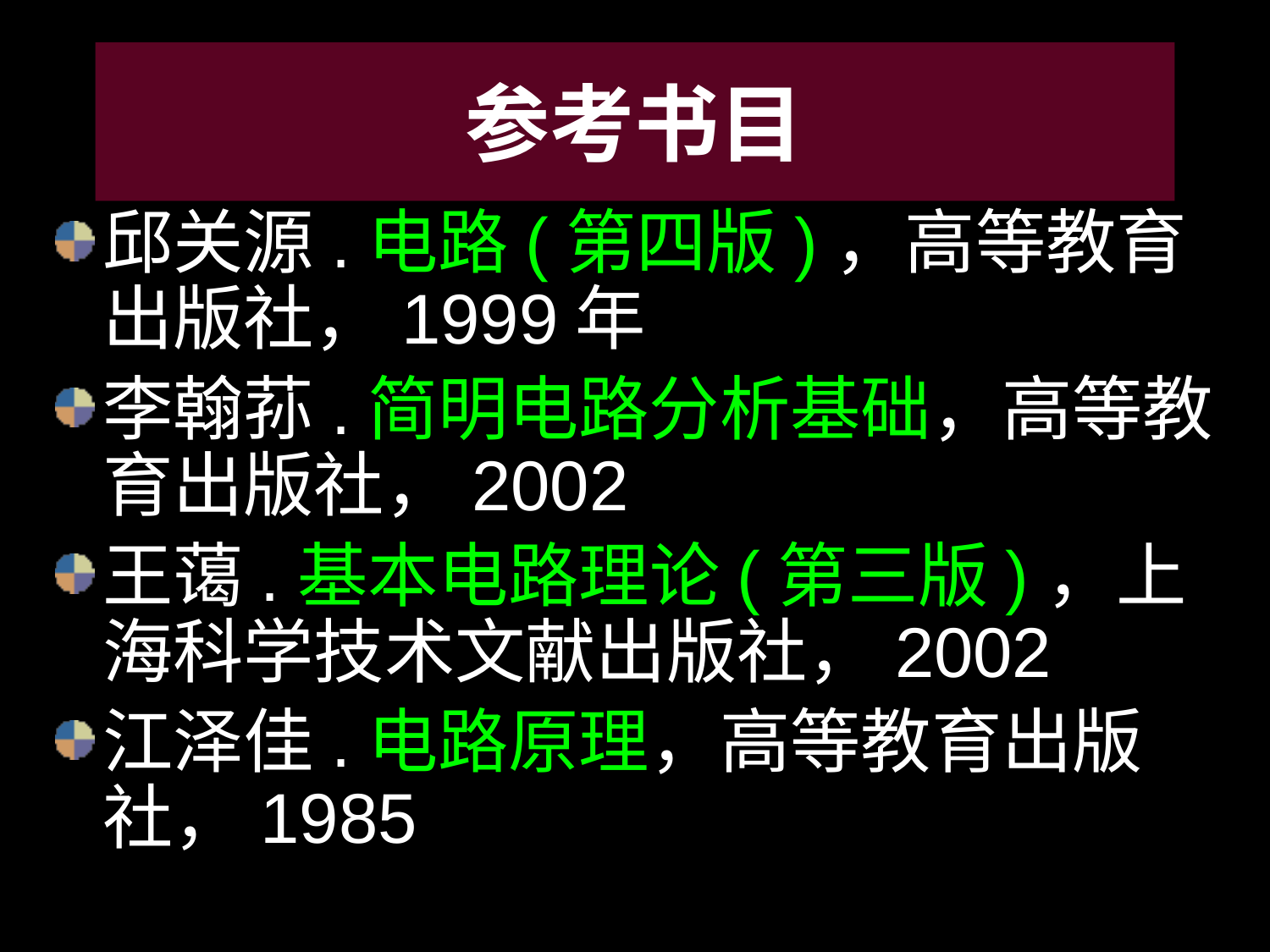

# 参考书目
邱关源.电路(第四版)，高等教育出版社，1999年
李翰荪.简明电路分析基础，高等教育出版社，2002
王蔼.基本电路理论(第三版)，上海科学技术文献出版社，2002
江泽佳.电路原理，高等教育出版社，1985